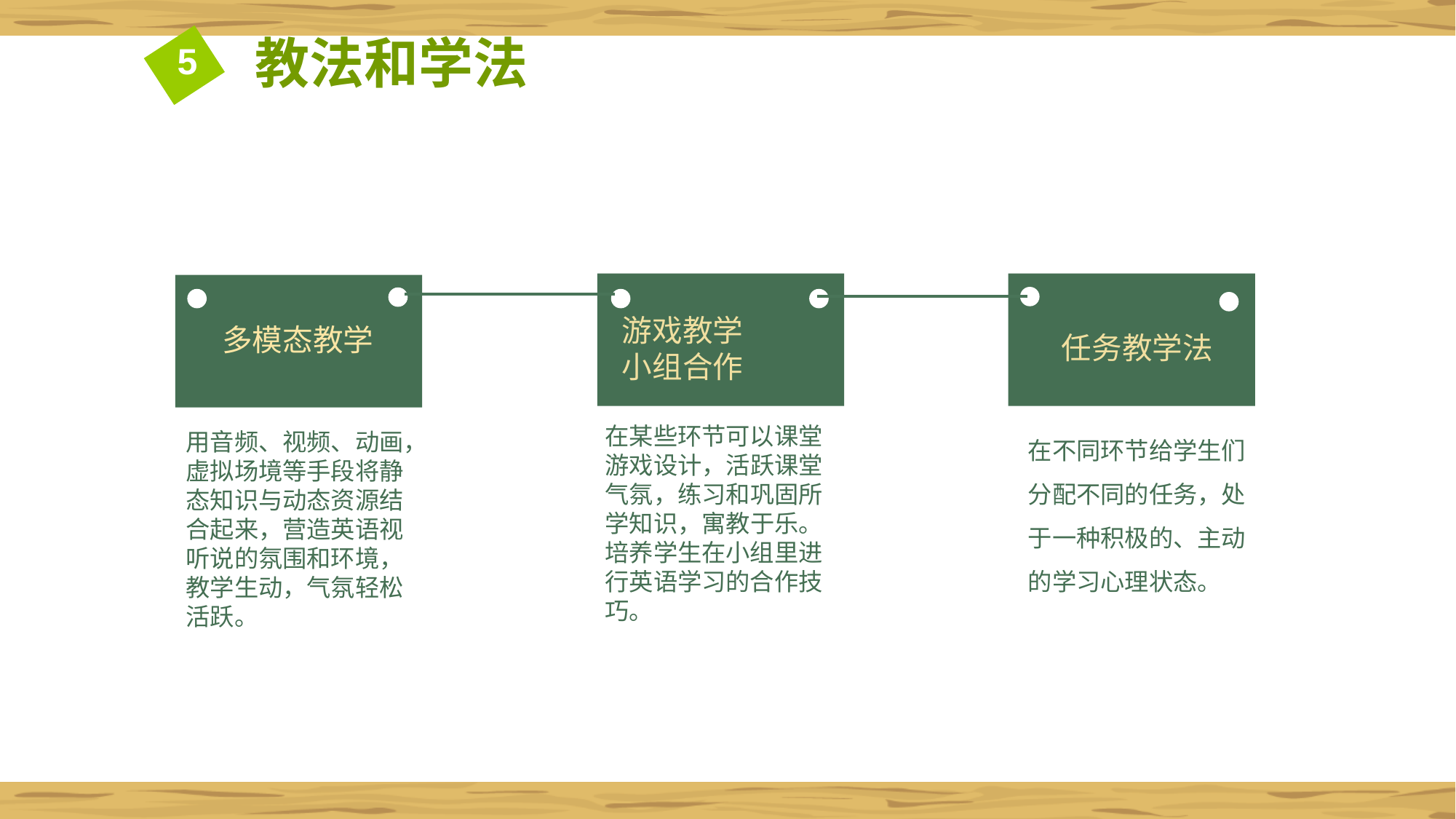

教法和学法
5

游戏教学
小组合作
多模态教学
任务教学法
在某些环节可以课堂游戏设计，活跃课堂气氛，练习和巩固所学知识，寓教于乐。培养学生在小组里进行英语学习的合作技巧。
在不同环节给学生们分配不同的任务，处于一种积极的、主动的学习心理状态。
用音频、视频、动画，虚拟场境等手段将静态知识与动态资源结合起来，营造英语视听说的氛围和环境，教学生动，气氛轻松活跃。